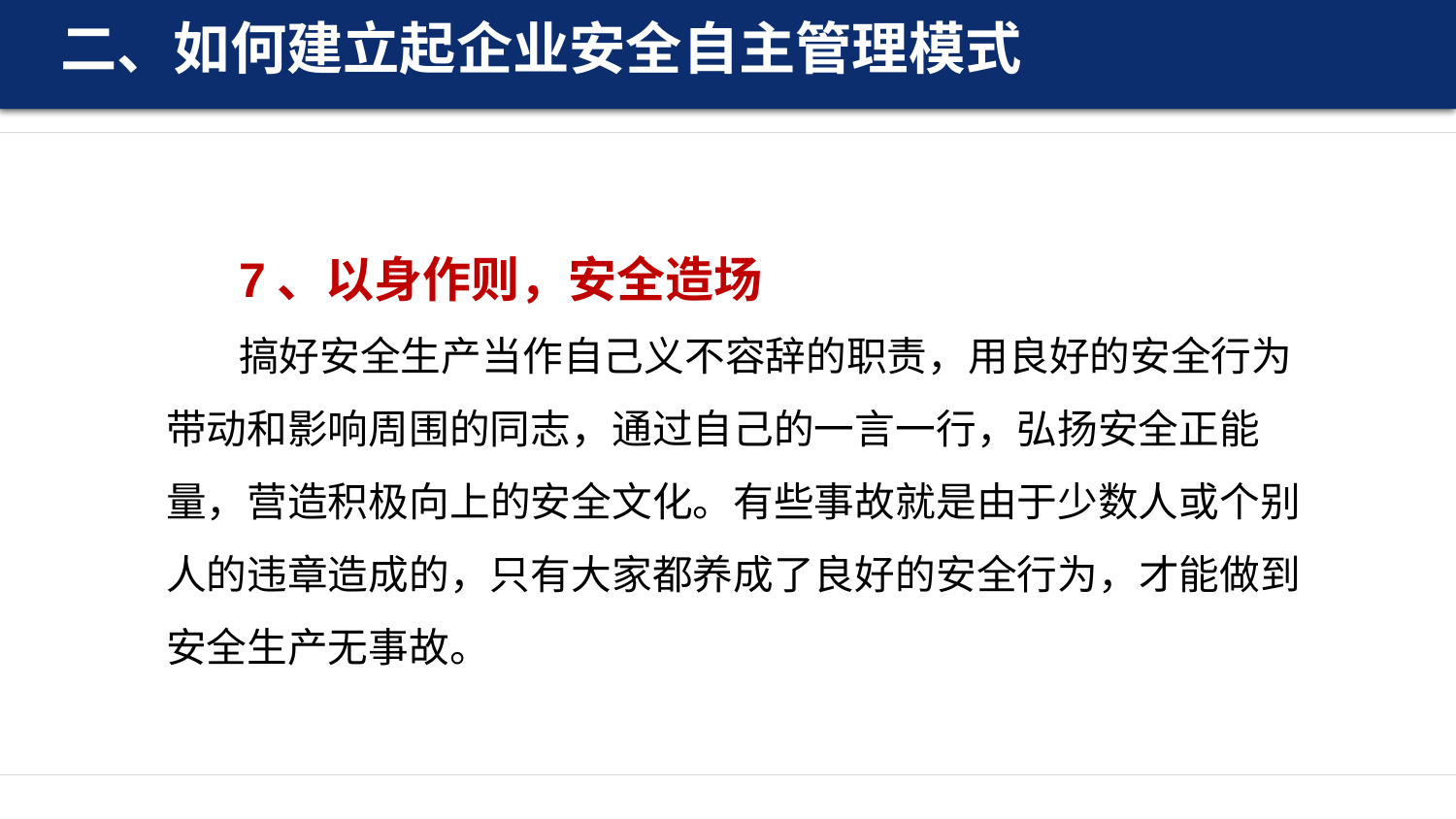

二、如何建立起企业安全自主管理模式
7、以身作则，安全造场
搞好安全生产当作自己义不容辞的职责，用良好的安全行为带动和影响周围的同志，通过自己的一言一行，弘扬安全正能量，营造积极向上的安全文化。有些事故就是由于少数人或个别人的违章造成的，只有大家都养成了良好的安全行为，才能做到安全生产无事故。